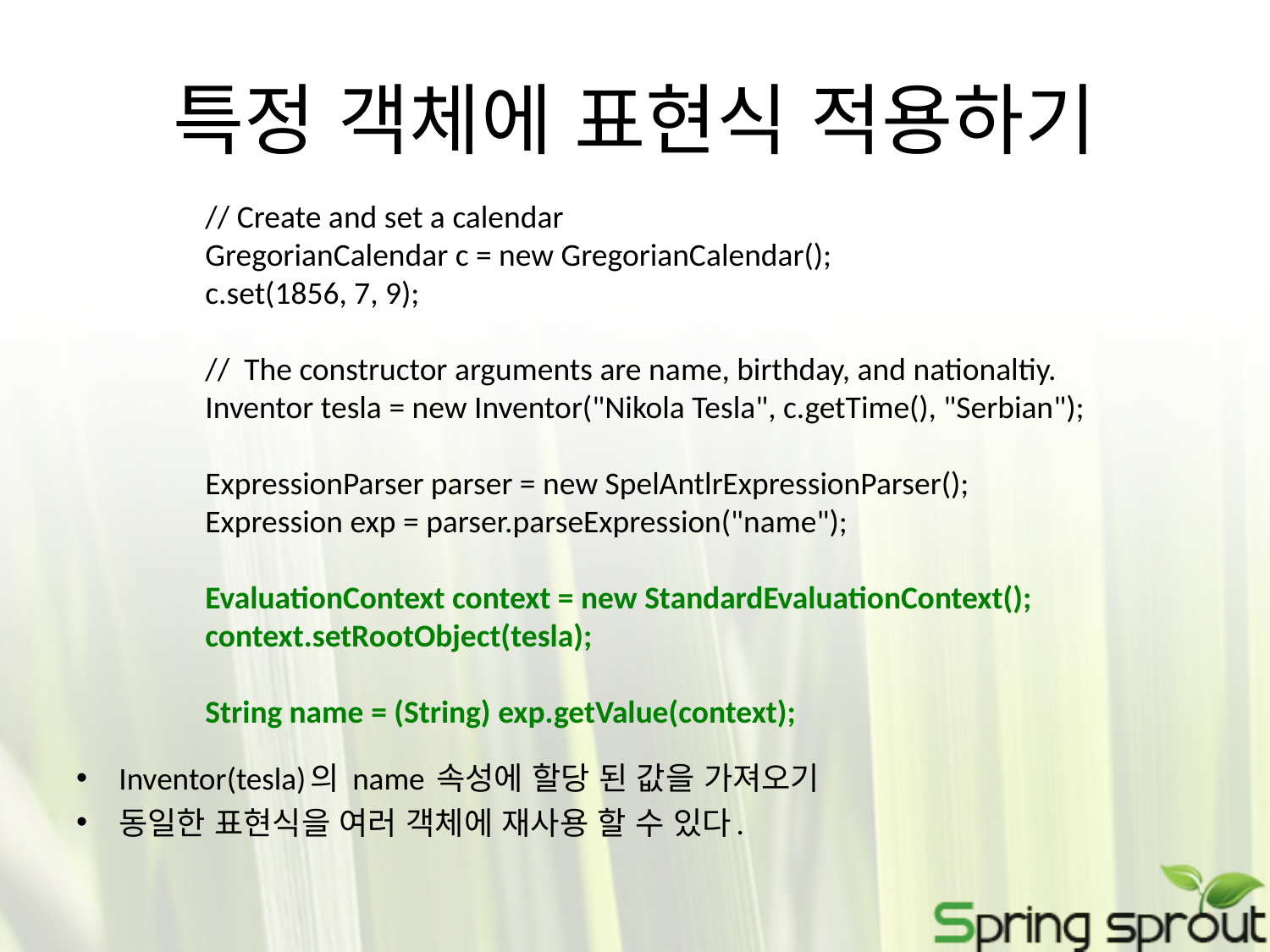

# 특정 객체에 표현식 적용하기
// Create and set a calendar
GregorianCalendar c = new GregorianCalendar();
c.set(1856, 7, 9);

//  The constructor arguments are name, birthday, and nationaltiy.
Inventor tesla = new Inventor("Nikola Tesla", c.getTime(), "Serbian");

ExpressionParser parser = new SpelAntlrExpressionParser();
Expression exp = parser.parseExpression("name");

EvaluationContext context = new StandardEvaluationContext();
context.setRootObject(tesla);

String name = (String) exp.getValue(context);

Inventor(tesla)의 name 속성에 할당 된 값을 가져오기
동일한 표현식을 여러 객체에 재사용 할 수 있다.